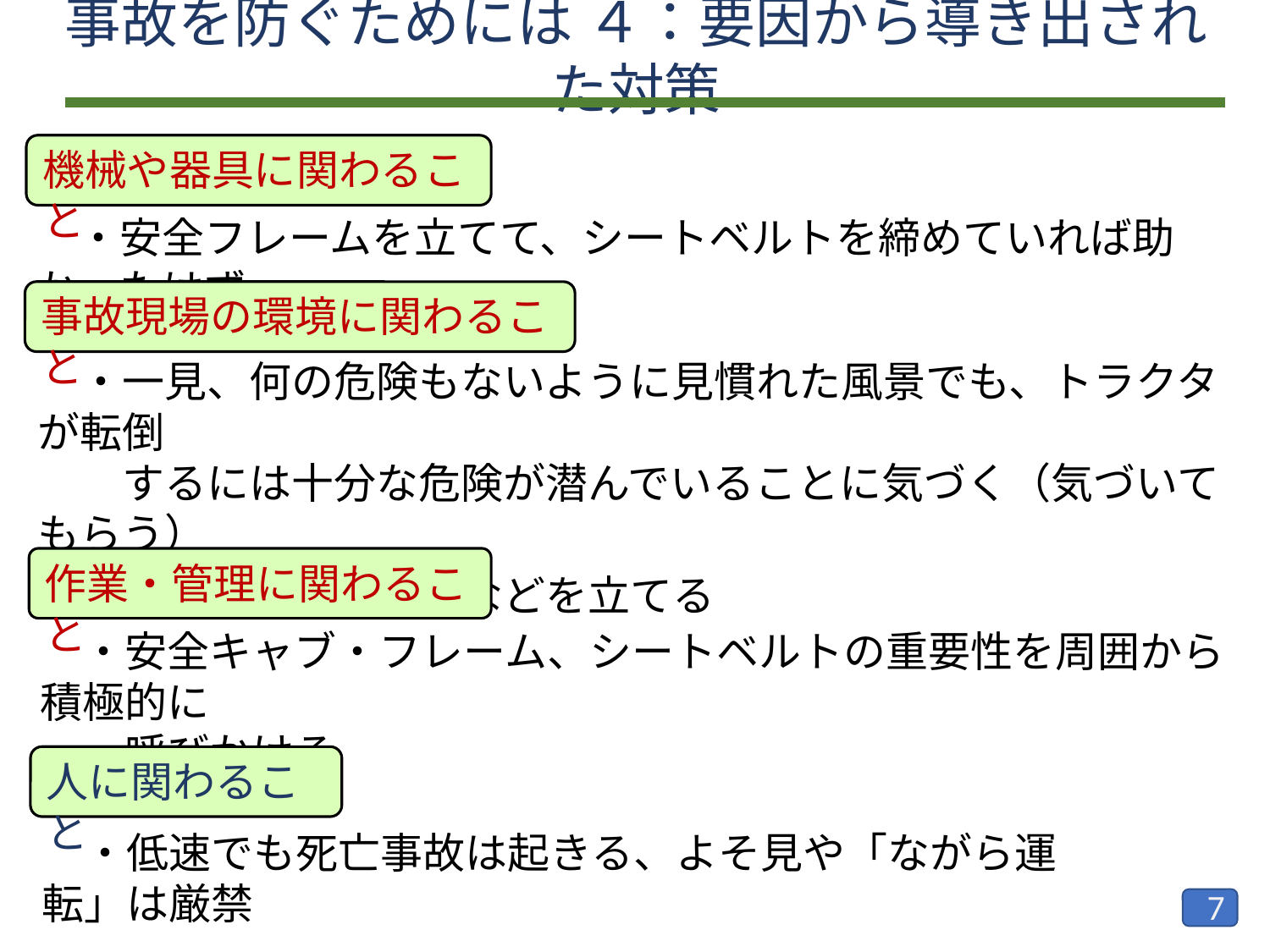

事故を防ぐためには ４：要因から導き出された対策
機械や器具に関わること
　・安全フレームを立てて、シートベルトを締めていれば助かったはず
事故現場の環境に関わること

　・一見、何の危険もないように見慣れた風景でも、トラクタが転倒
　　するには十分な危険が潜んでいることに気づく（気づいてもらう）
　・路肩に等間隔に竿などを立てる
作業・管理に関わること
　・安全キャブ・フレーム、シートベルトの重要性を周囲から積極的に
　　呼びかける
人に関わること
　・低速でも死亡事故は起きる、よそ見や「ながら運転」は厳禁
7